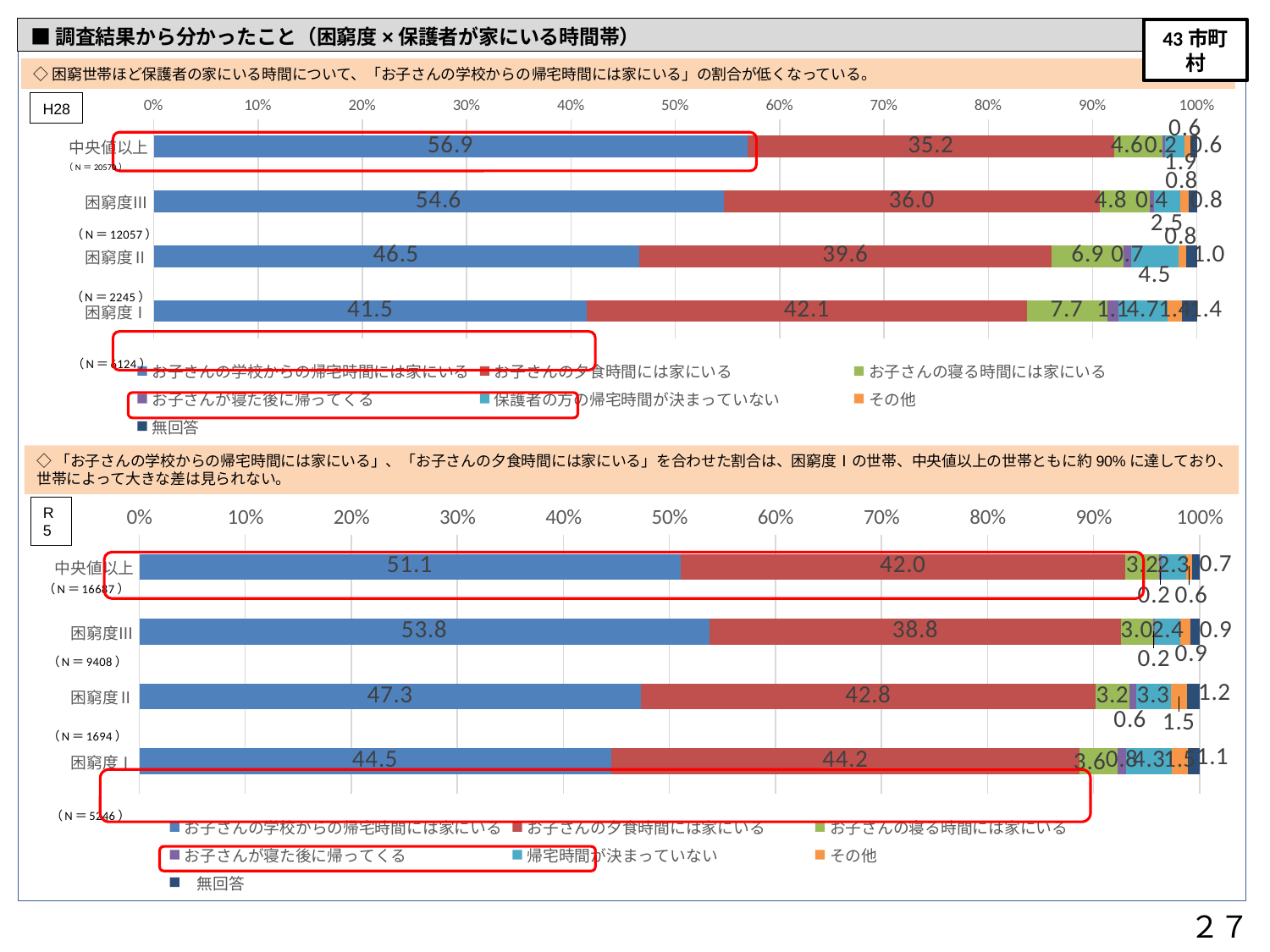

■調査結果から分かったこと（困窮度×保護者が家にいる時間帯）
43市町村

◇困窮世帯ほど保護者の家にいる時間について、「お子さんの学校からの帰宅時間には家にいる」の割合が低くなっている。

### Chart

| Category | お子さんの学校からの帰宅時間には家にいる | お子さんの夕食時間には家にいる           | お子さんの寝る時間には家にいる           | お子さんが寝た後に帰ってくる             | 保護者の方の帰宅時間が決まっていない                 | その他               | 無回答             |
|---|---|---|---|---|---|---|---|
| 中央値以上 | 56.9 | 35.2 | 4.6 | 0.2 | 1.9 | 0.6 | 0.6 |
| 困窮度Ⅲ | 54.6 | 36.0 | 4.8 | 0.4 | 2.5 | 0.8 | 0.8 |
| 困窮度Ⅱ | 46.5 | 39.6 | 6.9 | 0.7 | 4.5 | 0.8 | 1.0 |
| 困窮度Ⅰ | 41.5 | 42.1 | 7.7 | 1.1 | 4.7 | 1.4 | 1.4 |
H28

（N＝20570）

◇「お子さんの学校からの帰宅時間には家にいる」、「お子さんの夕食時間には家にいる」を合わせた割合は、困窮度Ⅰの世帯、中央値以上の世帯ともに約90%に達しており、世帯によって大きな差は見られない。
R5

### Chart

| Category | お子さんの学校からの帰宅時間には家にいる | お子さんの夕食時間には家にいる           | お子さんの寝る時間には家にいる           | お子さんが寝た後に帰ってくる             | 帰宅時間が決まっていない                 | その他               |   無回答             |
|---|---|---|---|---|---|---|---|
| 中央値以上 | 51.1 | 42.0 | 3.2 | 0.2 | 2.3 | 0.6 | 0.7 |
| 困窮度Ⅲ | 53.8 | 38.8 | 3.0 | 0.2 | 2.4 | 0.9 | 0.9 |
| 困窮度Ⅱ | 47.3 | 42.8 | 3.2 | 0.6 | 3.3 | 1.5 | 1.2 |
| 困窮度Ⅰ | 44.5 | 44.2 | 3.6 | 0.8 | 4.3 | 1.5 | 1.1 |

２７